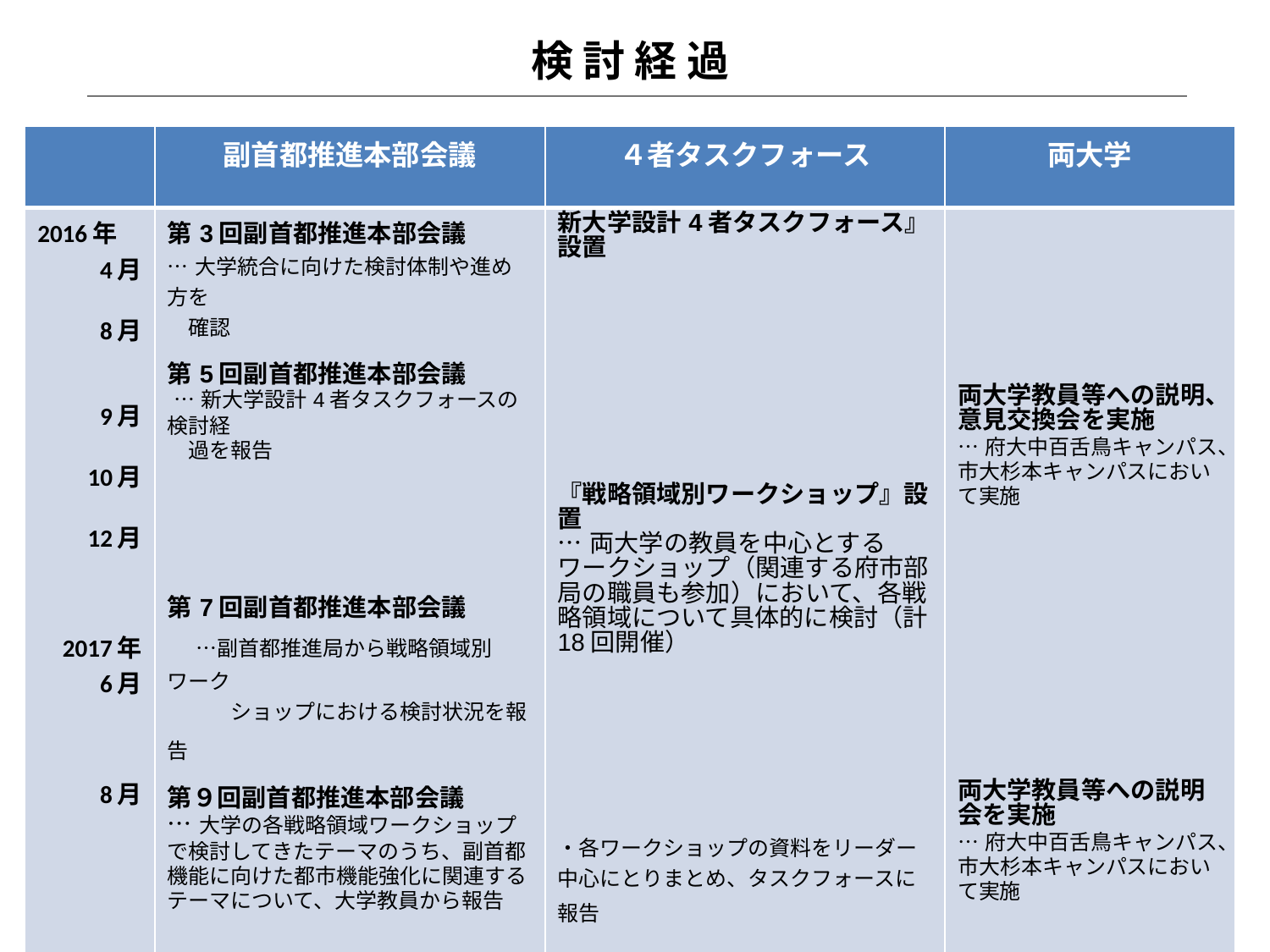

# 検 討 経 過
|  | 副首都推進本部会議 | ４者タスクフォース | 両大学 |
| --- | --- | --- | --- |
| 2016年 4月 8月 9月 10月 12月 2017年 6月 8月 | 第3回副首都推進本部会議　 …大学統合に向けた検討体制や進め方を　　 　確認 第5回副首都推進本部会議 …新大学設計4者タスクフォースの検討経 　過を報告 第7回副首都推進本部会議 　…副首都推進局から戦略領域別ワーク 　　　ショップにおける検討状況を報告 第９回副首都推進本部会議　 …大学の各戦略領域ワークショップで検討してきたテーマのうち、副首都機能に向けた都市機能強化に関連するテーマについて、大学教員から報告　 第10回副首都推進本部会議 …４者タスクフォースの成果を報告 | 新大学設計4者タスクフォース』設置 『戦略領域別ワークショップ』設置 …両大学の教員を中心とするワークショップ（関連する府市部局の職員も参加）において、各戦略領域について具体的に検討（計18回開催） ・各ワークショップの資料をリーダー中心にとりまとめ、タスクフォースに報告 | 両大学教員等への説明、意見交換会を実施 …府大中百舌鳥キャンパス、市大杉本キャンパスにおいて実施 両大学教員等への説明会を実施 …府大中百舌鳥キャンパス、市大杉本キャンパスにおいて実施 |
7